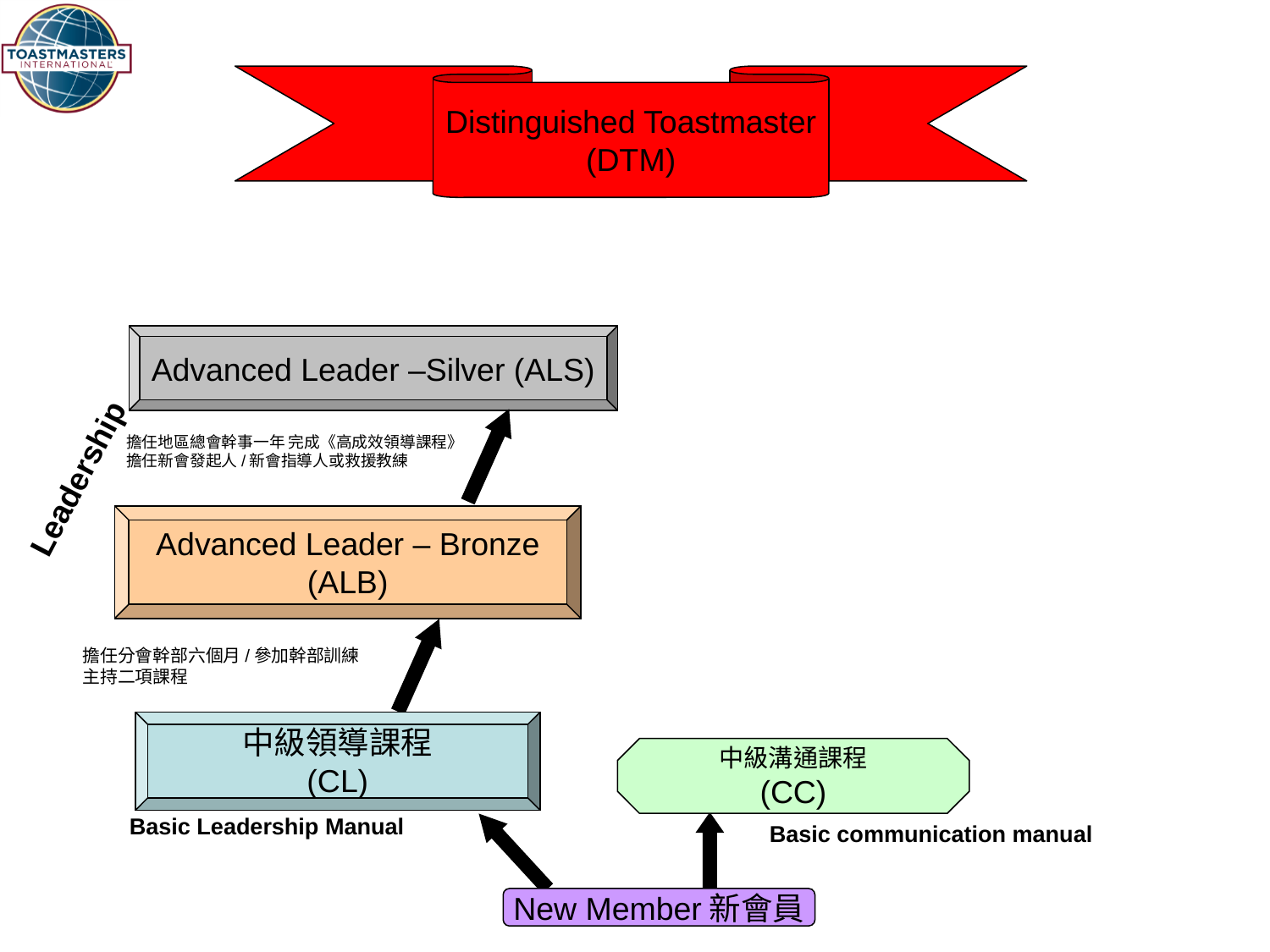

Distinguished Toastmaster
(DTM)
Advanced Leader –Silver (ALS)

擔任地區總會幹事一年 完成《高成效領導課程》
擔任新會發起人/新會指導人或救援教練
Leadership
Advanced Leader – Bronze
(ALB)

擔任分會幹部六個月/參加幹部訓練
主持二項課程
中級領導課程
(CL)
中級溝通課程
(CC)

Basic Leadership Manual

Basic communication manual
New Member新會員